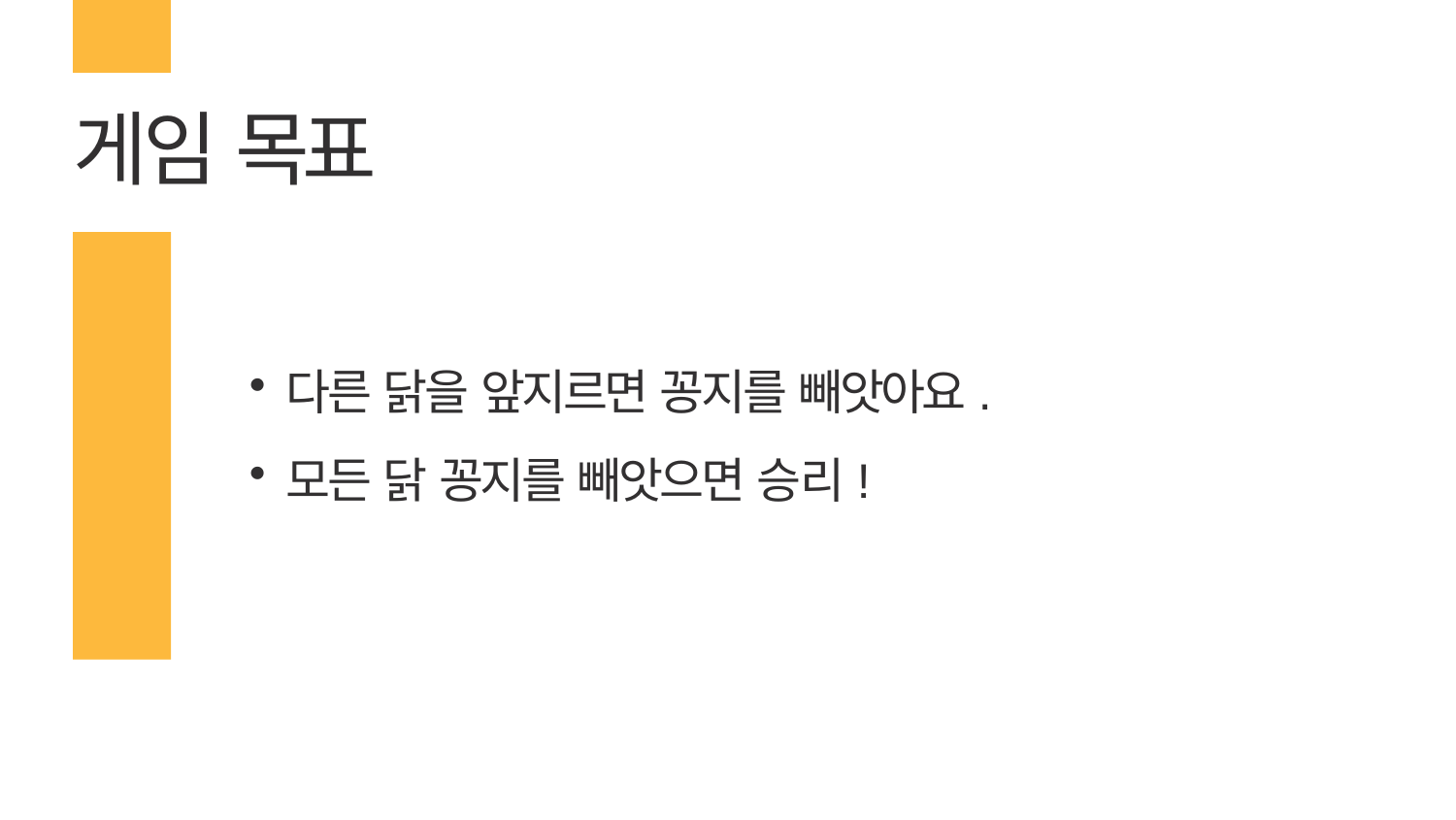

# 게임 목표

다른 닭을 앞지르면 꽁지를 빼앗아요.
모든 닭 꽁지를 빼앗으면 승리!